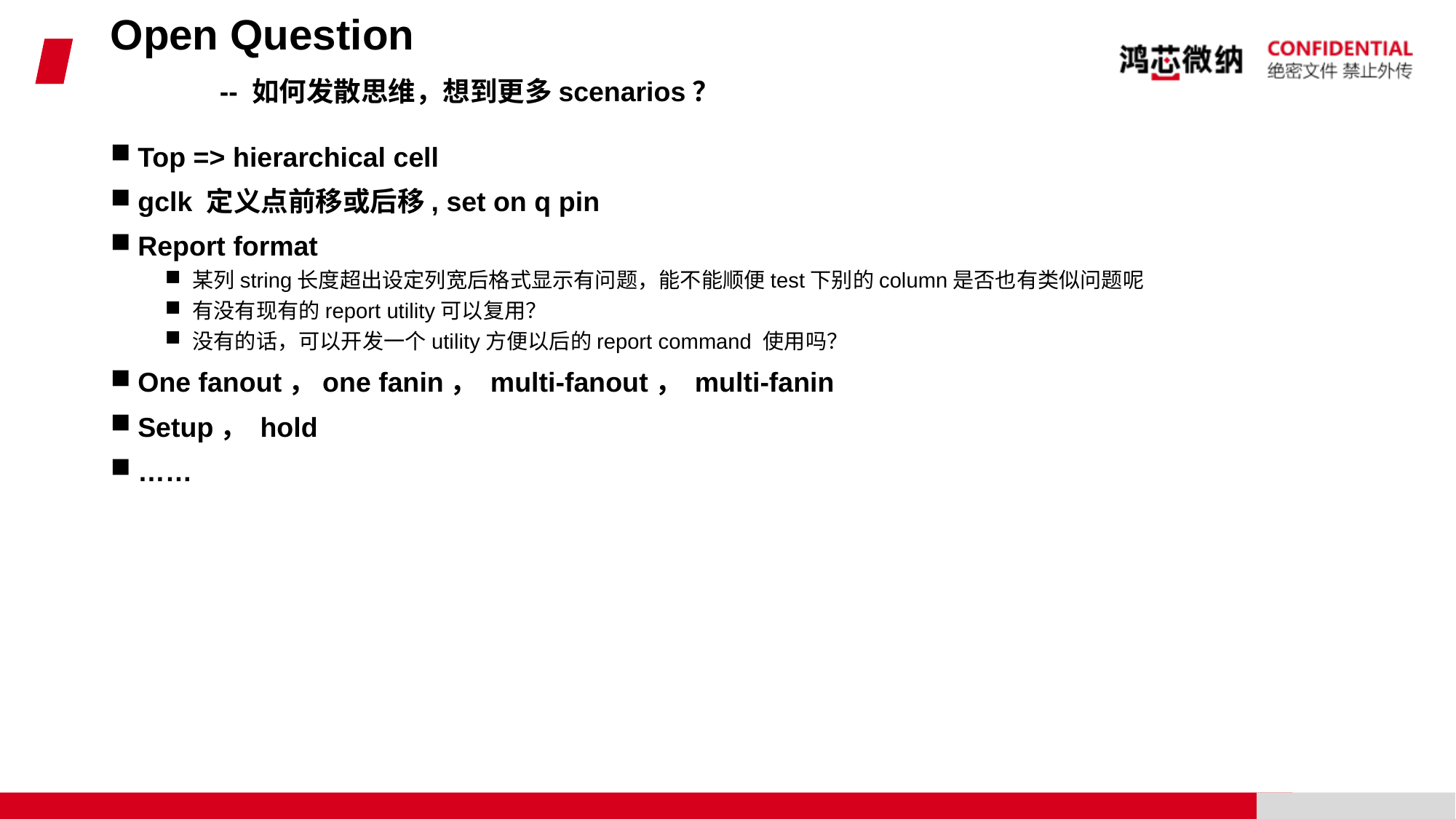

# Open Question -- 如何发散思维，想到更多scenarios？
Top => hierarchical cell
gclk 定义点前移或后移, set on q pin
Report format
某列string长度超出设定列宽后格式显示有问题，能不能顺便test下别的column是否也有类似问题呢
有没有现有的report utility可以复用？
没有的话，可以开发一个utility方便以后的report command 使用吗？
One fanout，one fanin， multi-fanout， multi-fanin
Setup， hold
……